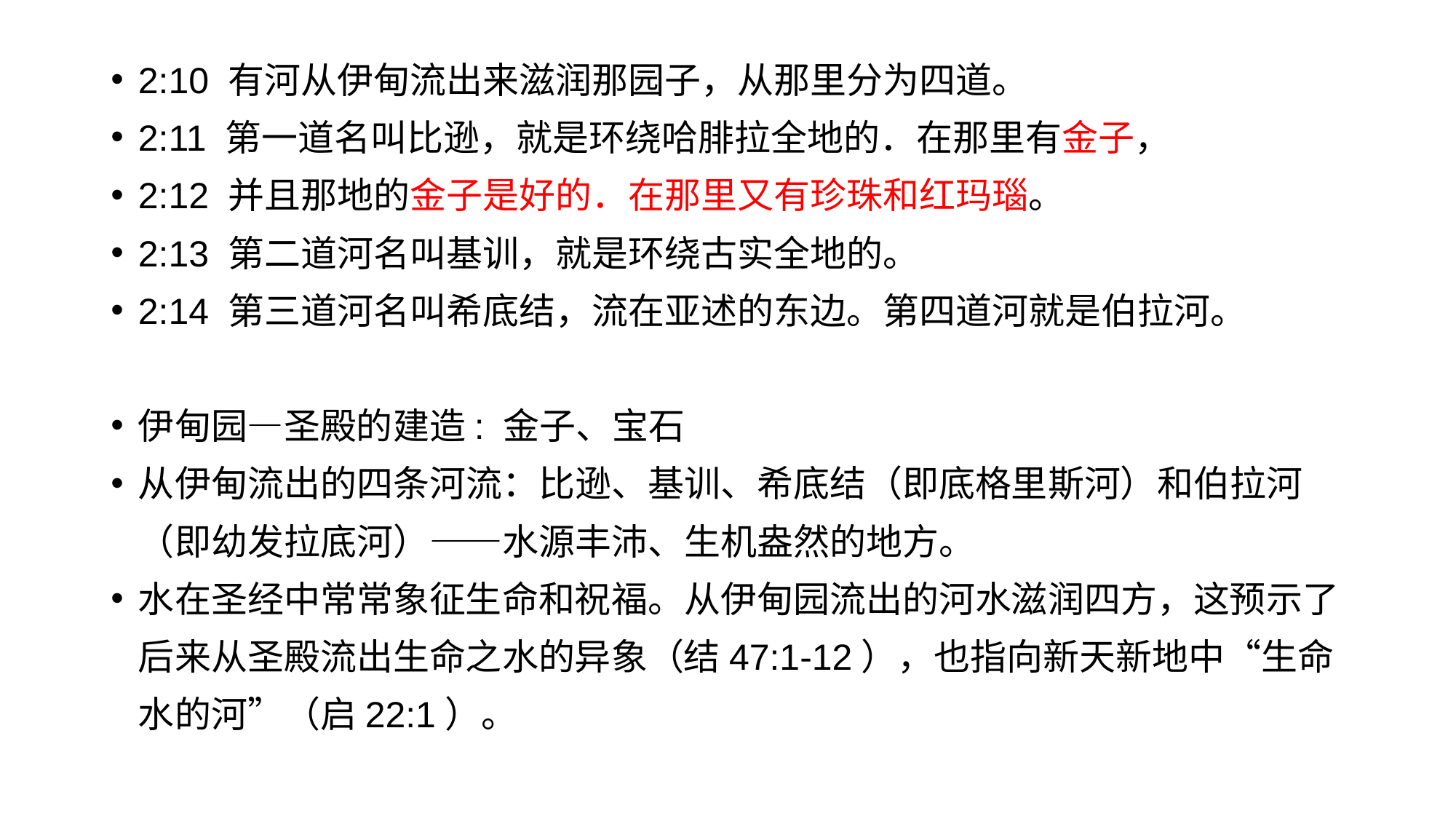

2:10 有河从伊甸流出来滋润那园子，从那里分为四道。
2:11 第一道名叫比逊，就是环绕哈腓拉全地的．在那里有金子，
2:12 并且那地的金子是好的．在那里又有珍珠和红玛瑙。
2:13 第二道河名叫基训，就是环绕古实全地的。
2:14 第三道河名叫希底结，流在亚述的东边。第四道河就是伯拉河。

伊甸园—圣殿的建造: 金子、宝石
从伊甸流出的四条河流：比逊、基训、希底结（即底格里斯河）和伯拉河（即幼发拉底河）——水源丰沛、生机盎然的地方。
水在圣经中常常象征生命和祝福。从伊甸园流出的河水滋润四方，这预示了后来从圣殿流出生命之水的异象（结47:1-12），也指向新天新地中“生命水的河”（启22:1）。